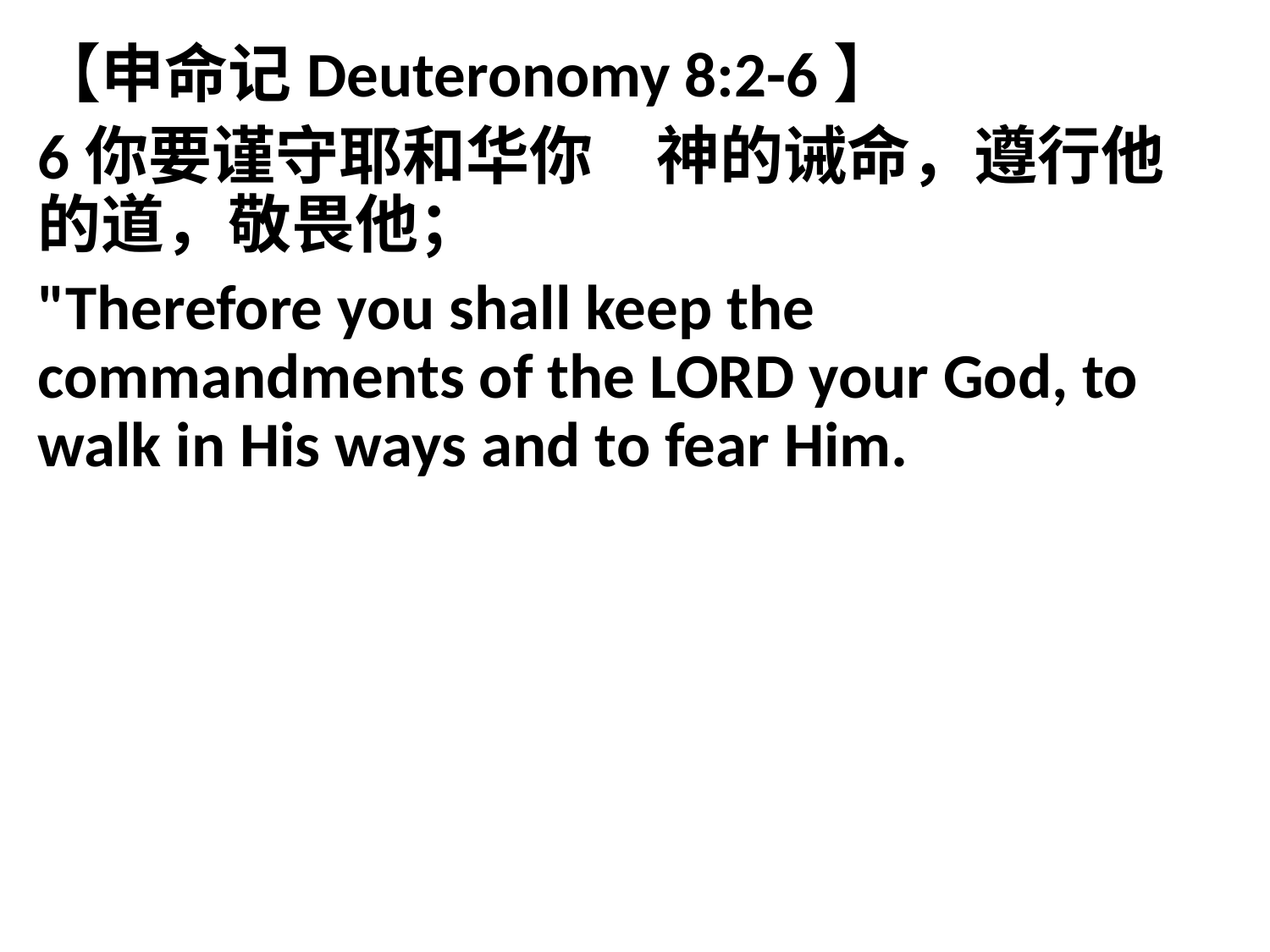

【申命记Deuteronomy 8:2-6】
6你要谨守耶和华你　神的诫命，遵行他的道，敬畏他；
"Therefore you shall keep the commandments of the LORD your God, to walk in His ways and to fear Him.